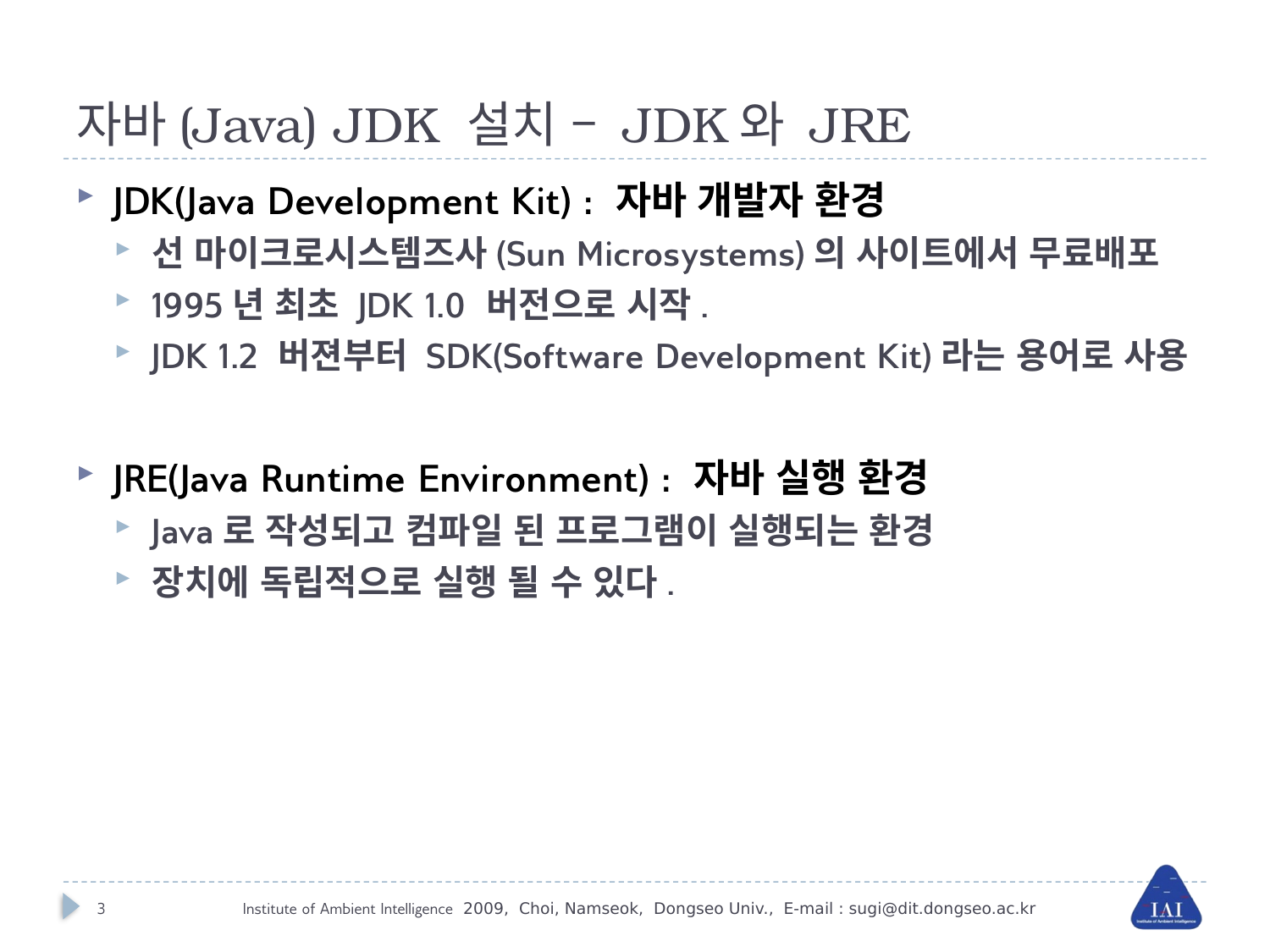

# 자바(Java) JDK 설치 – JDK와 JRE
JDK(Java Development Kit) : 자바 개발자 환경
선 마이크로시스템즈사(Sun Microsystems)의 사이트에서 무료배포
1995년 최초 JDK 1.0 버전으로 시작.
JDK 1.2 버젼부터 SDK(Software Development Kit)라는 용어로 사용

JRE(Java Runtime Environment) : 자바 실행 환경
Java로 작성되고 컴파일 된 프로그램이 실행되는 환경
장치에 독립적으로 실행 될 수 있다.